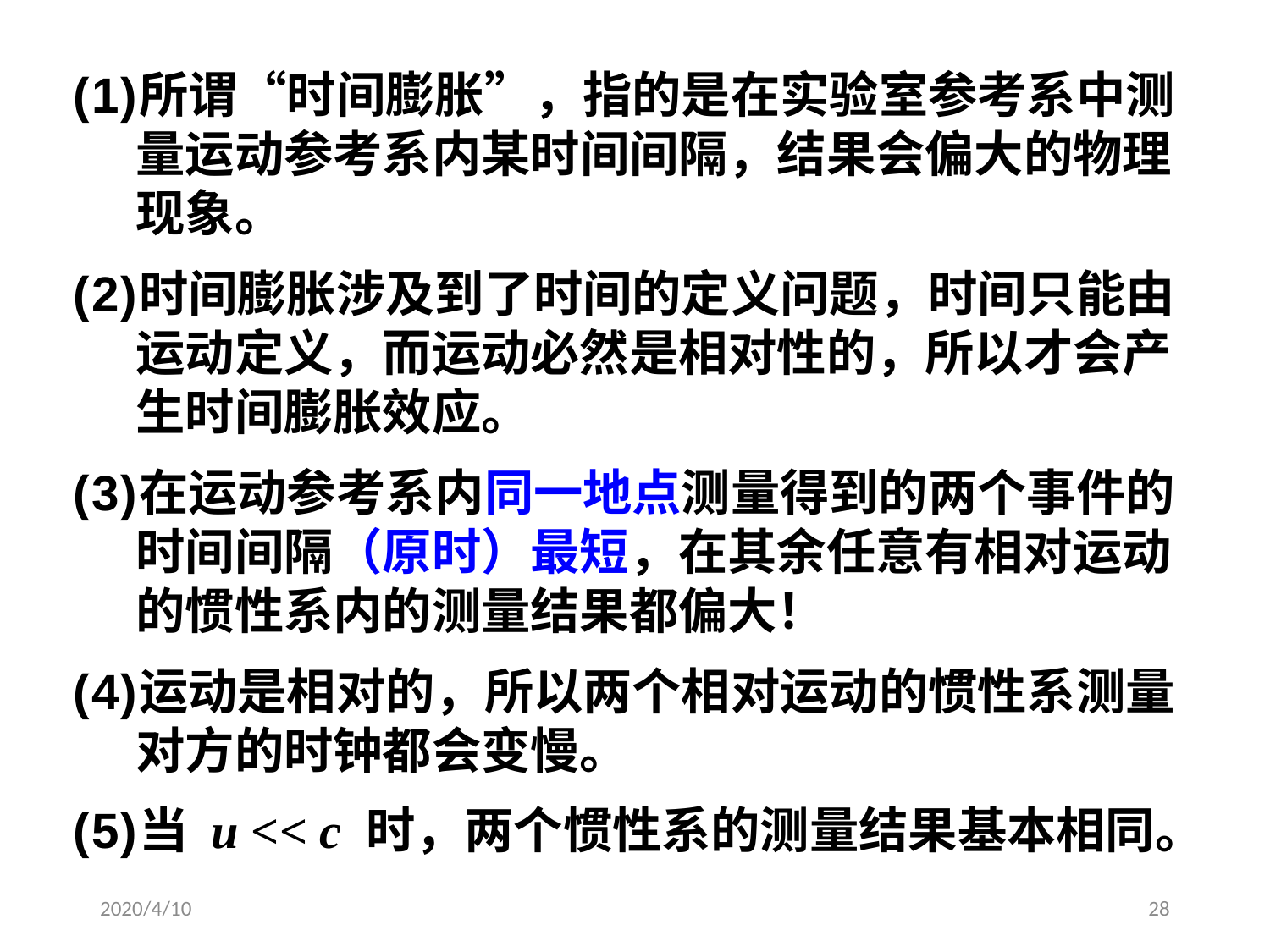

所谓“时间膨胀”，指的是在实验室参考系中测量运动参考系内某时间间隔，结果会偏大的物理现象。
时间膨胀涉及到了时间的定义问题，时间只能由运动定义，而运动必然是相对性的，所以才会产生时间膨胀效应。
在运动参考系内同一地点测量得到的两个事件的时间间隔（原时）最短，在其余任意有相对运动的惯性系内的测量结果都偏大！
运动是相对的，所以两个相对运动的惯性系测量对方的时钟都会变慢。
当 u << c 时，两个惯性系的测量结果基本相同。
2020/4/10
28